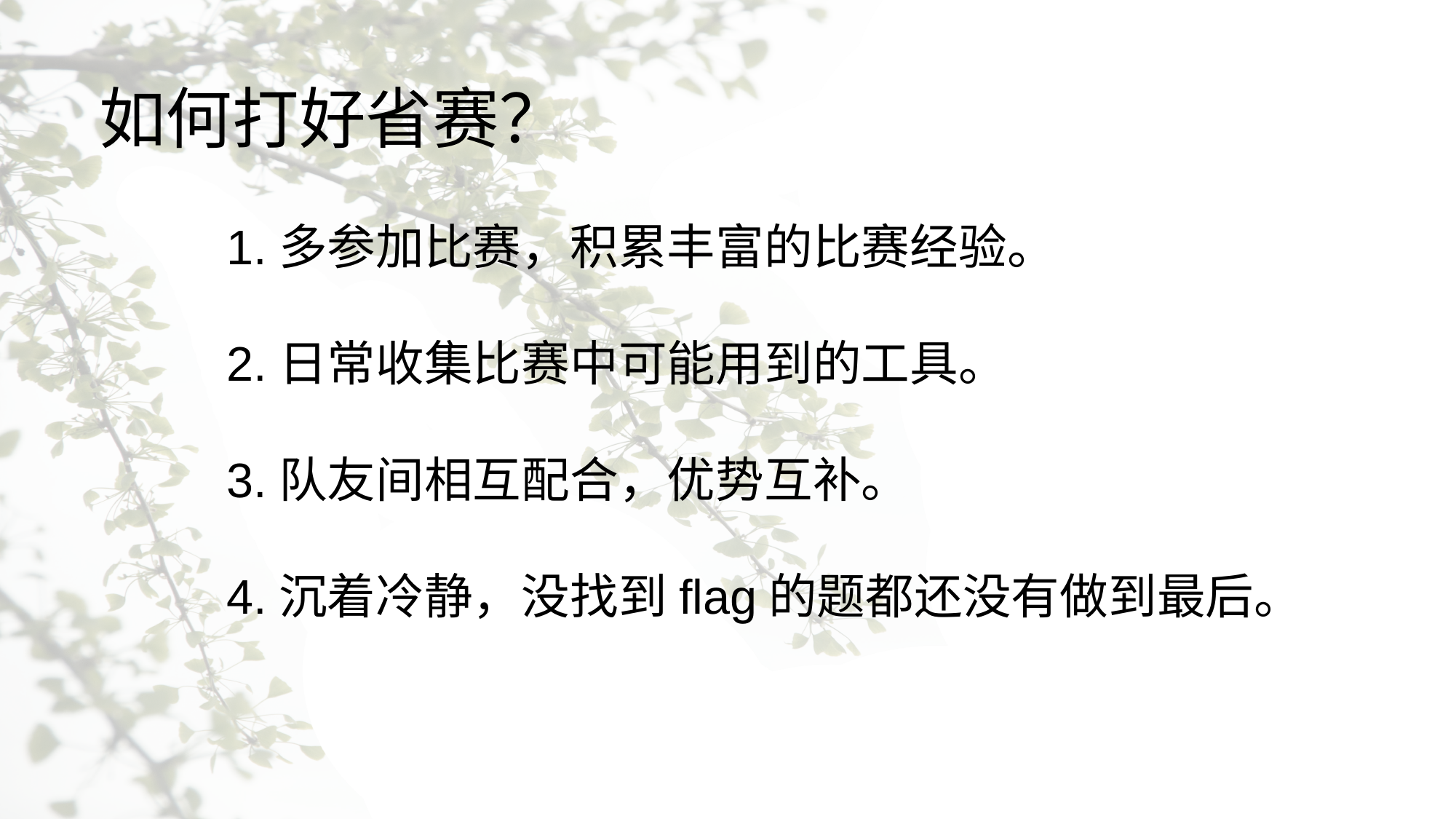

如何打好省赛？
1.多参加比赛，积累丰富的比赛经验。

2.日常收集比赛中可能用到的工具。

3.队友间相互配合，优势互补。

4.沉着冷静，没找到flag的题都还没有做到最后。